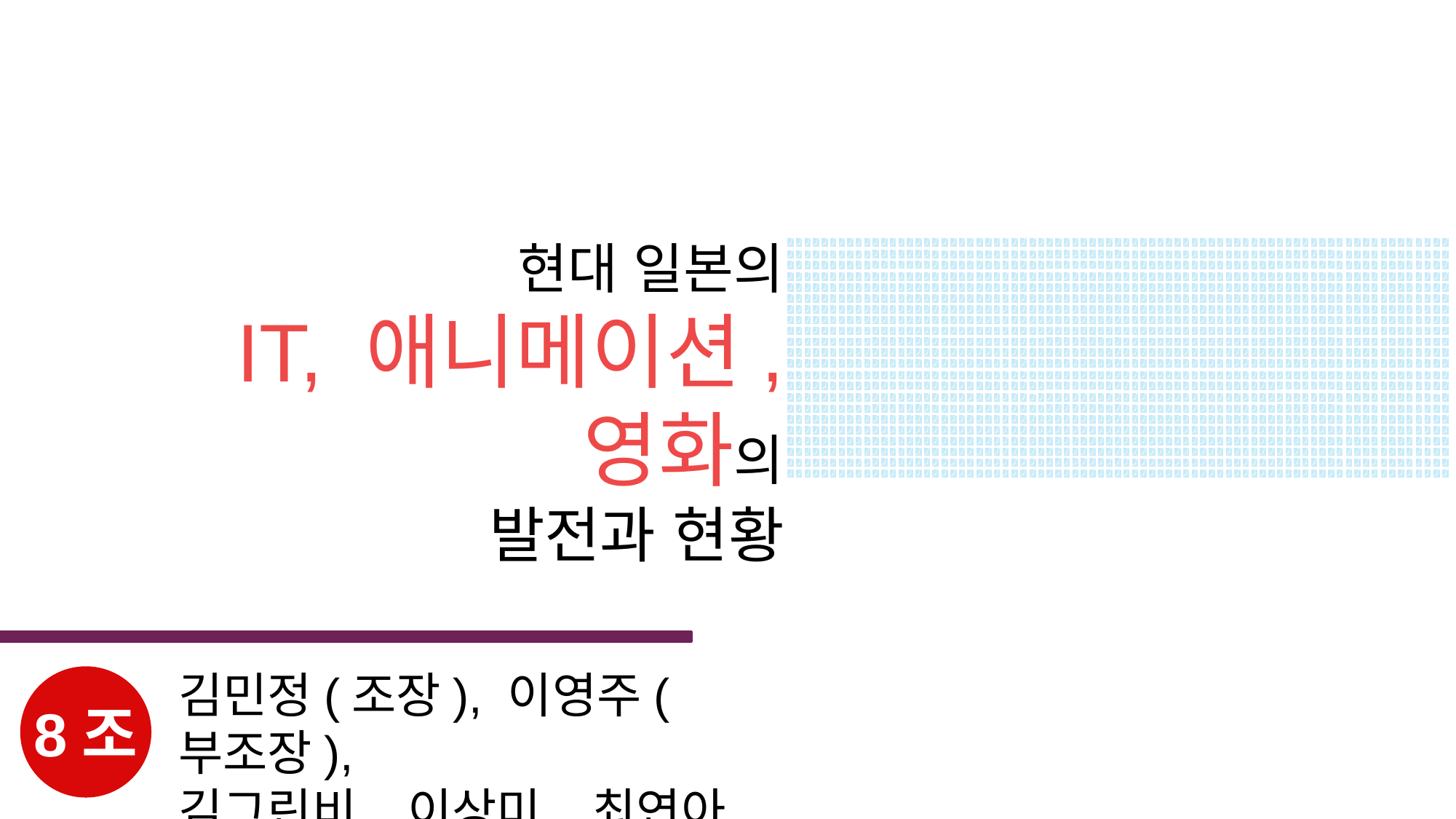

현대 일본의
IT, 애니메이션, 영화의
발전과 현황

김민정(조장), 이영주(부조장),
김그린비, 이상미, 최연아, 황수정

8조